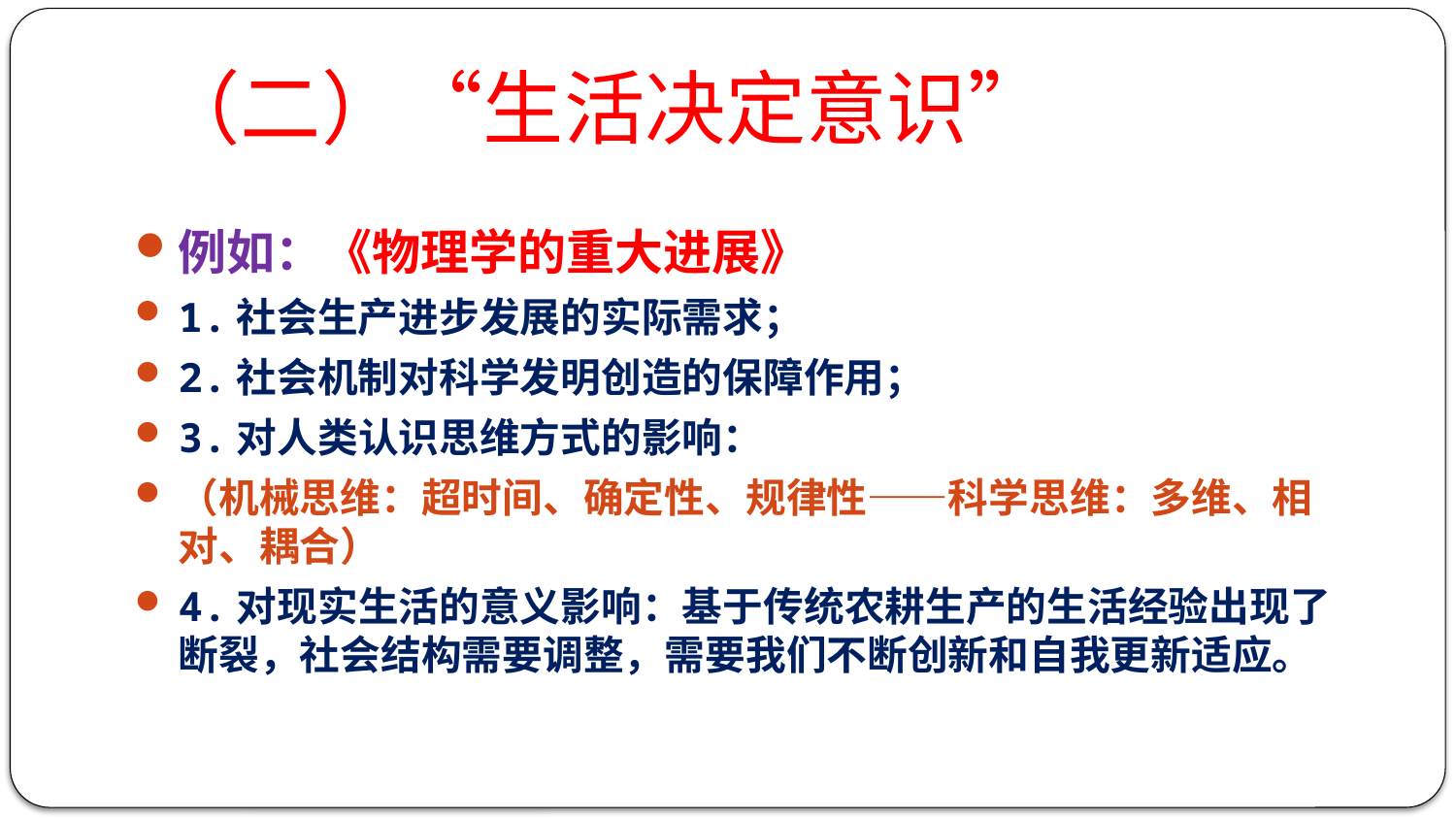

# （二）“生活决定意识”
例如：《物理学的重大进展》
1.社会生产进步发展的实际需求；
2.社会机制对科学发明创造的保障作用；
3.对人类认识思维方式的影响：
（机械思维：超时间、确定性、规律性——科学思维：多维、相对、耦合）
4.对现实生活的意义影响：基于传统农耕生产的生活经验出现了断裂，社会结构需要调整，需要我们不断创新和自我更新适应。